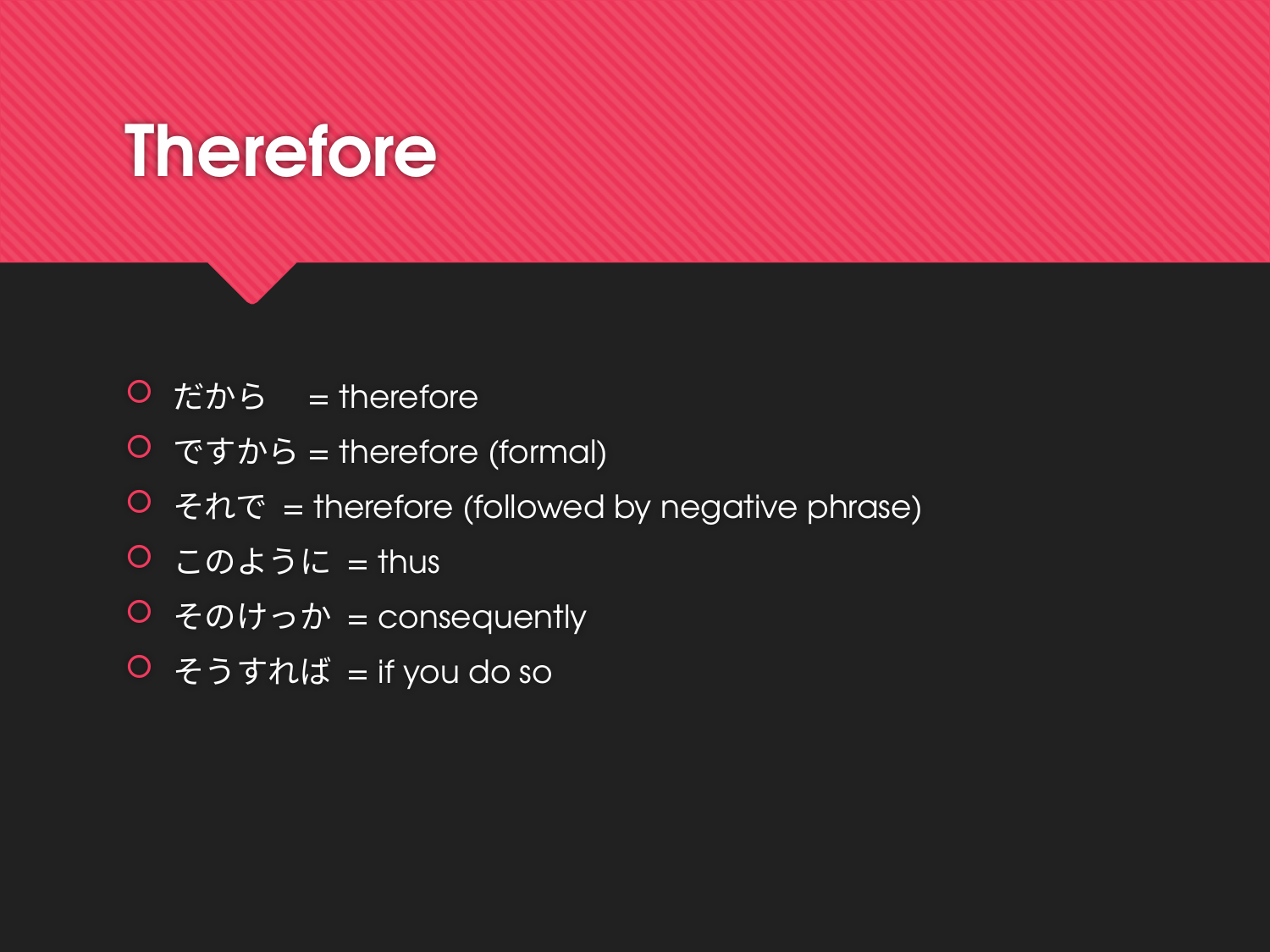

# Therefore
だから　= therefore
ですから= therefore (formal)
それで = therefore (followed by negative phrase)
このように = thus
そのけっか = consequently
そうすれば = if you do so